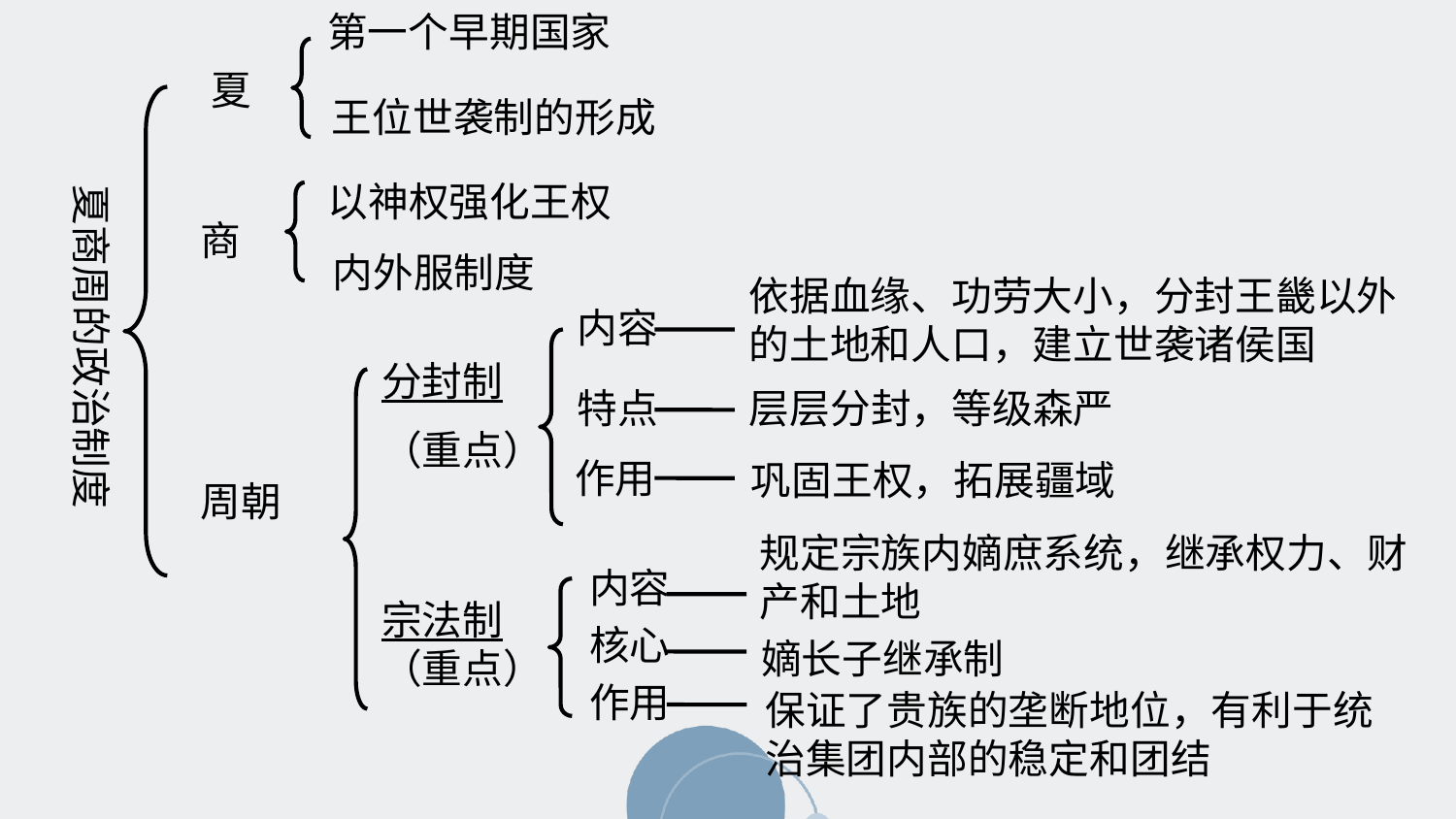

第一个早期国家
王位世袭制的形成

夏
夏商周的政治制度

以神权强化王权

商
内外服制度
依据血缘、功劳大小，分封王畿以外的土地和人口，建立世袭诸侯国
内容

分封制
（重点）
特点
层层分封，等级森严

作用
巩固王权，拓展疆域

周朝
内容
规定宗族内嫡庶系统，继承权力、财产和土地

宗法制（重点）

核心
嫡长子继承制

作用
保证了贵族的垄断地位，有利于统治集团内部的稳定和团结